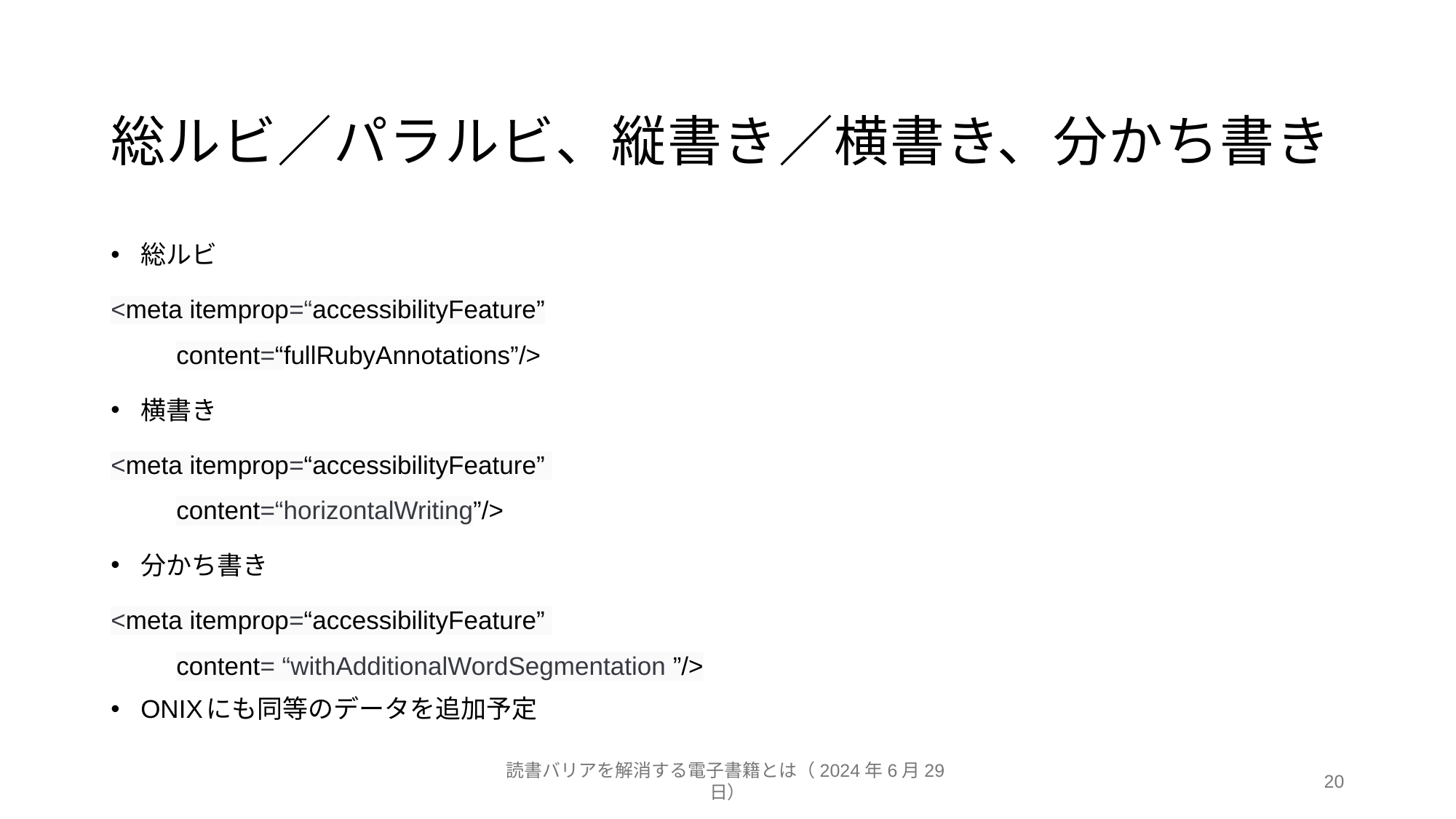

# 総ルビ／パラルビ、縦書き／横書き、分かち書き
総ルビ
<meta itemprop=“accessibilityFeature”
	content=“fullRubyAnnotations”/>
横書き
<meta itemprop=“accessibilityFeature”
	content=“horizontalWriting”/>
分かち書き
<meta itemprop=“accessibilityFeature”
	content= “withAdditionalWordSegmentation ”/>
ONIXにも同等のデータを追加予定
読書バリアを解消する電子書籍とは（2024年6月29日）
20